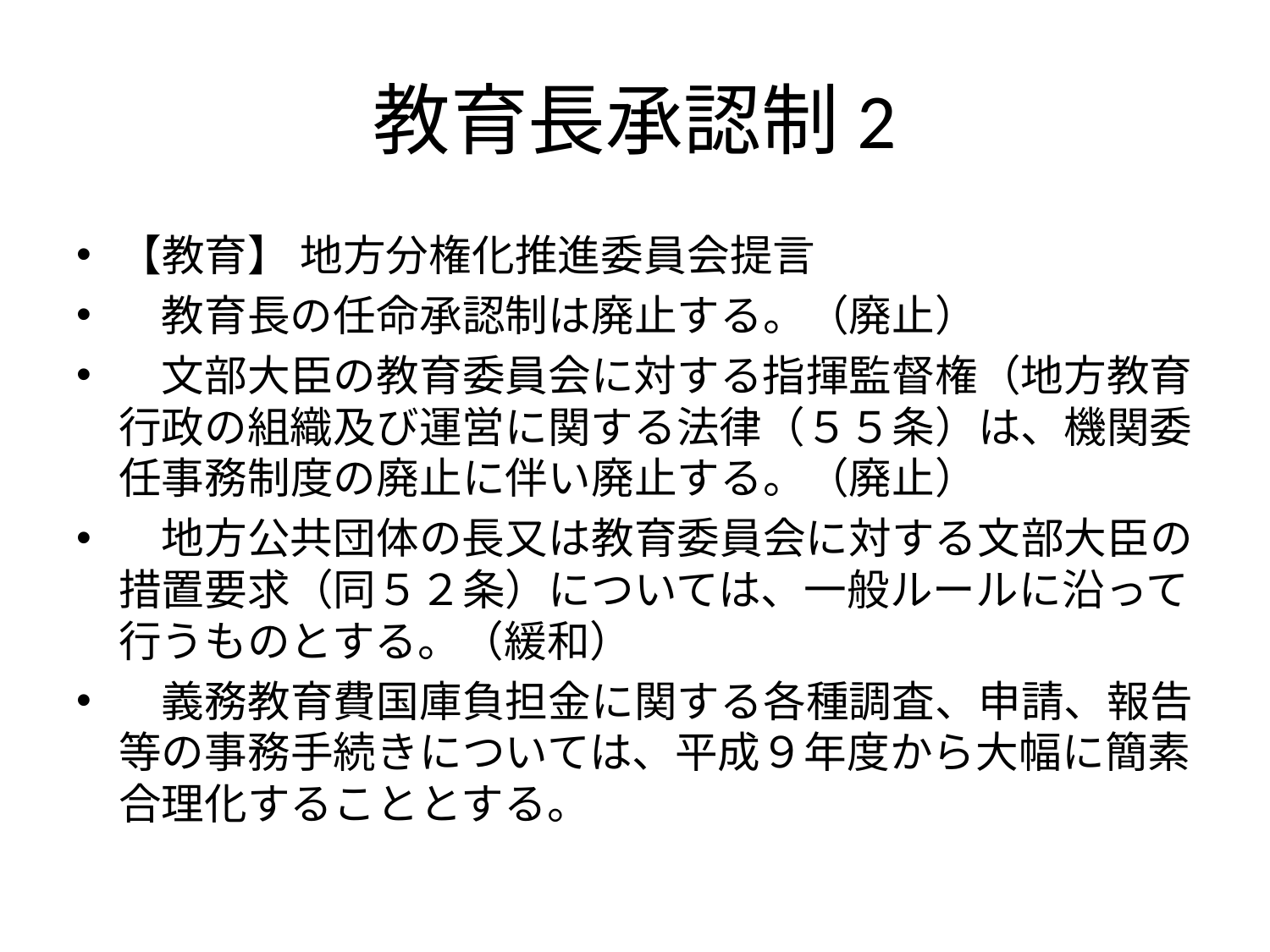

# 教育長承認制2
【教育】 地方分権化推進委員会提言
　教育長の任命承認制は廃止する。（廃止）
　文部大臣の教育委員会に対する指揮監督権（地方教育行政の組織及び運営に関する法律（５５条）は、機関委任事務制度の廃止に伴い廃止する。（廃止）
　地方公共団体の長又は教育委員会に対する文部大臣の措置要求（同５２条）については、一般ルールに沿って行うものとする。（緩和）
　義務教育費国庫負担金に関する各種調査、申請、報告等の事務手続きについては、平成９年度から大幅に簡素合理化することとする。